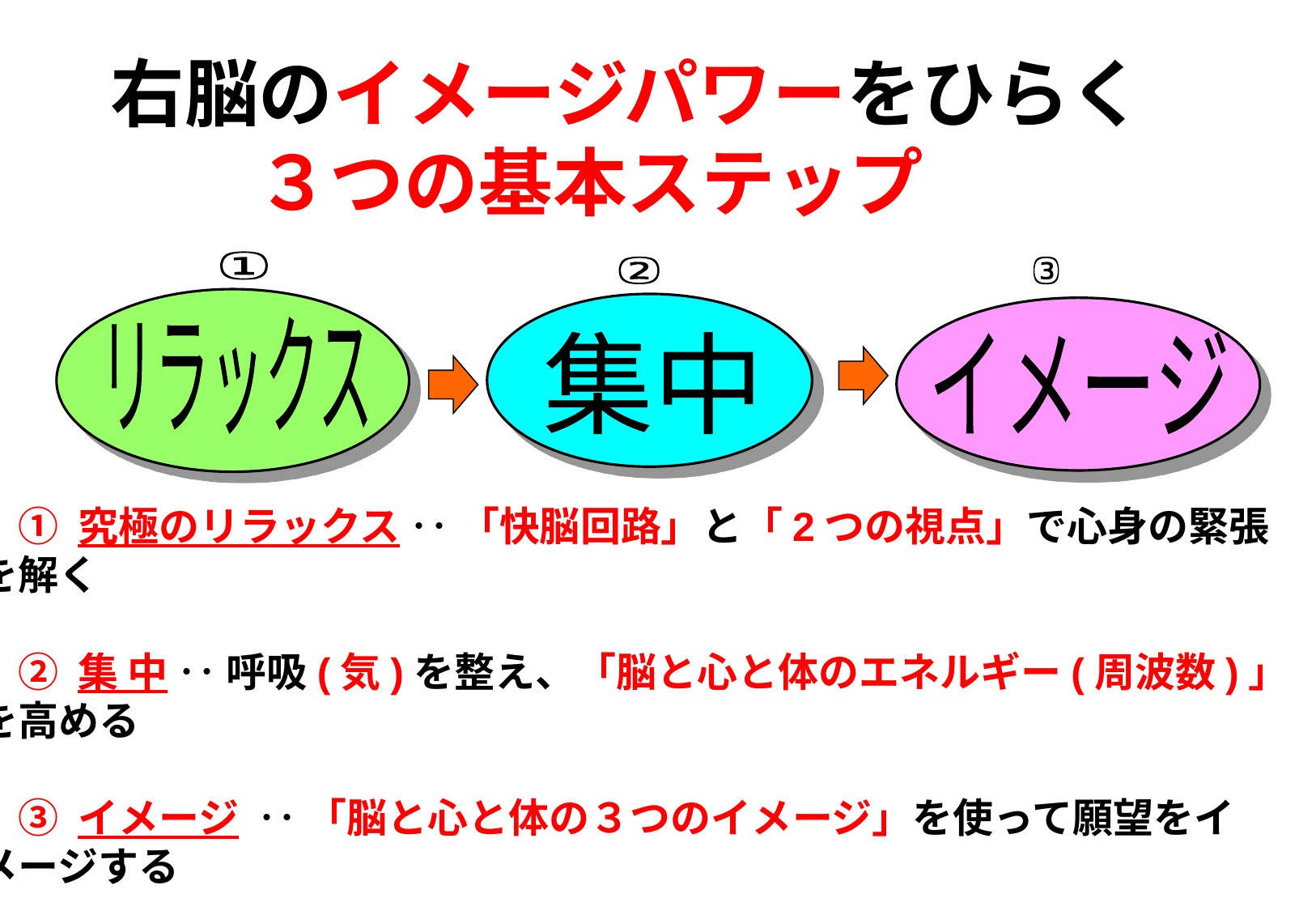

右脳のイメージパワーをひらく
３つの基本ステップ
①
②
③

リラックス
集中
イメージ

① 究極のリラックス ‥ 「快脳回路」と「2つの視点」で心身の緊張を解く

② 集 中 ‥ 呼吸(気)を整え、「脳と心と体のエネルギー(周波数)」を高める

③ イメージ  ‥ 「脳と心と体の３つのイメージ」を使って願望をイメージする